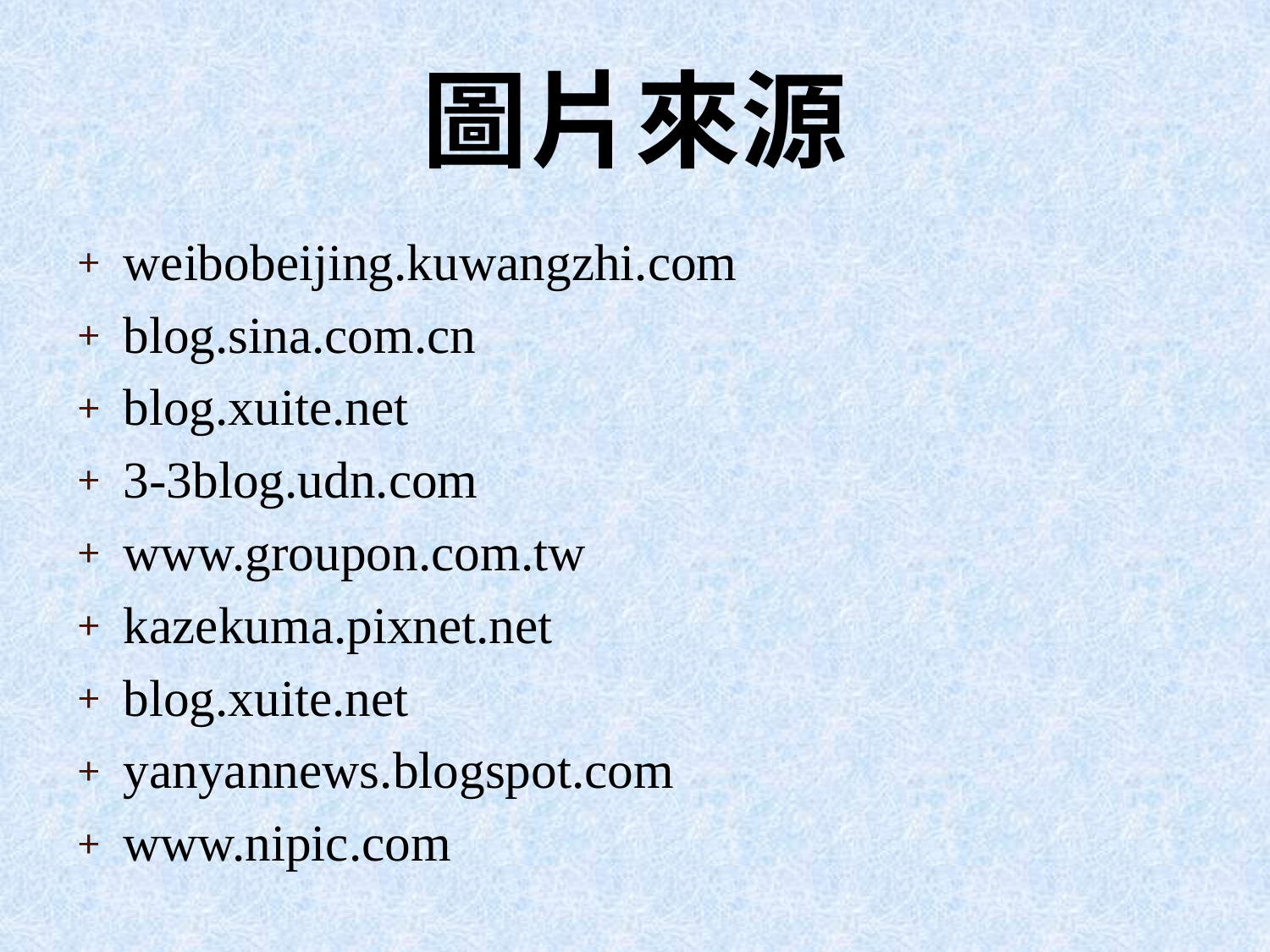

# 圖片來源
weibobeijing.kuwangzhi.com
blog.sina.com.cn
blog.xuite.net
3-3blog.udn.com
www.groupon.com.tw
kazekuma.pixnet.net
blog.xuite.net
yanyannews.blogspot.com
www.nipic.com